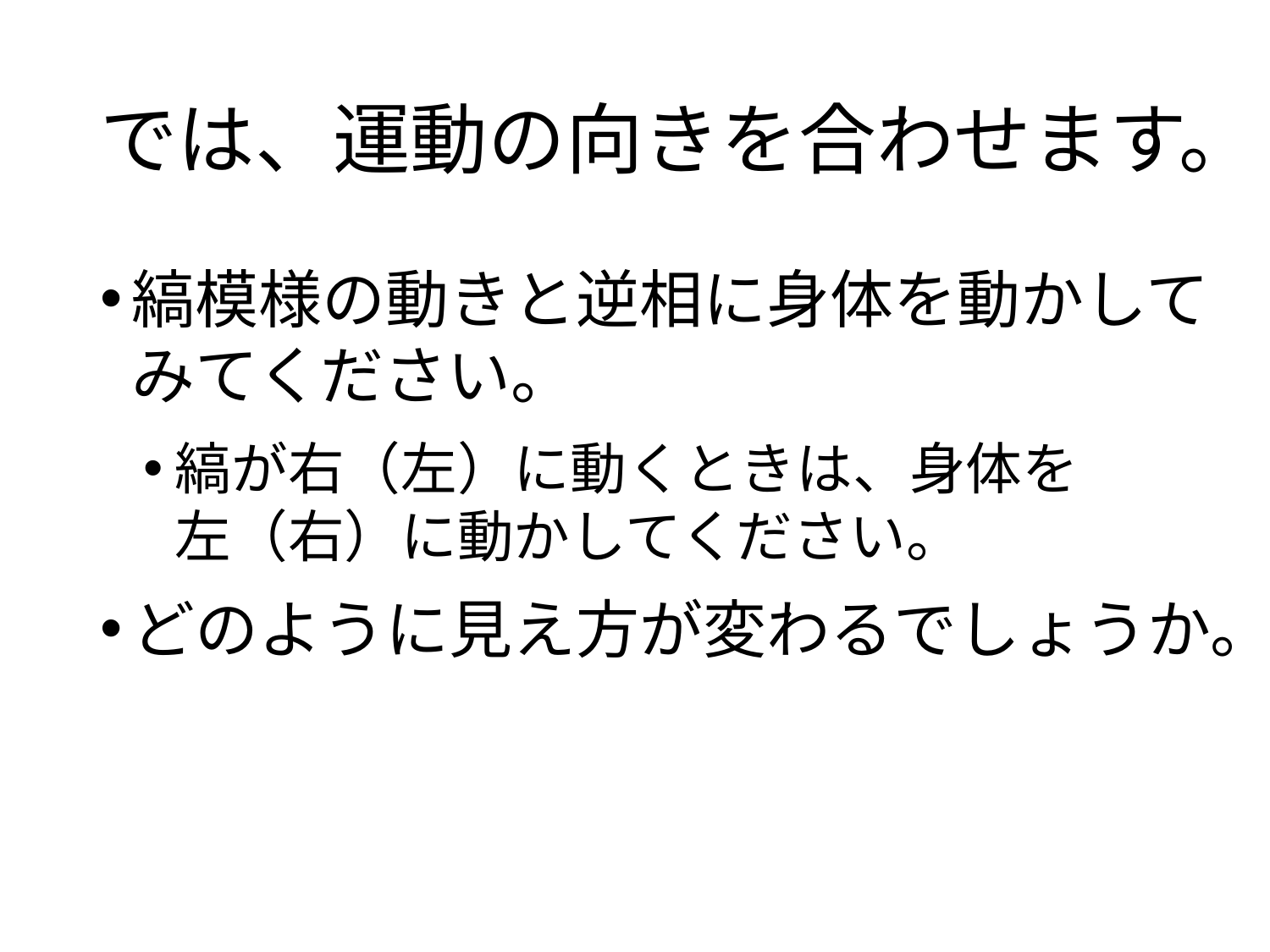

# では、運動の向きを合わせます。
縞模様の動きと逆相に身体を動かしてみてください。
縞が右（左）に動くときは、身体を
左（右）に動かしてください。
どのように見え方が変わるでしょうか。